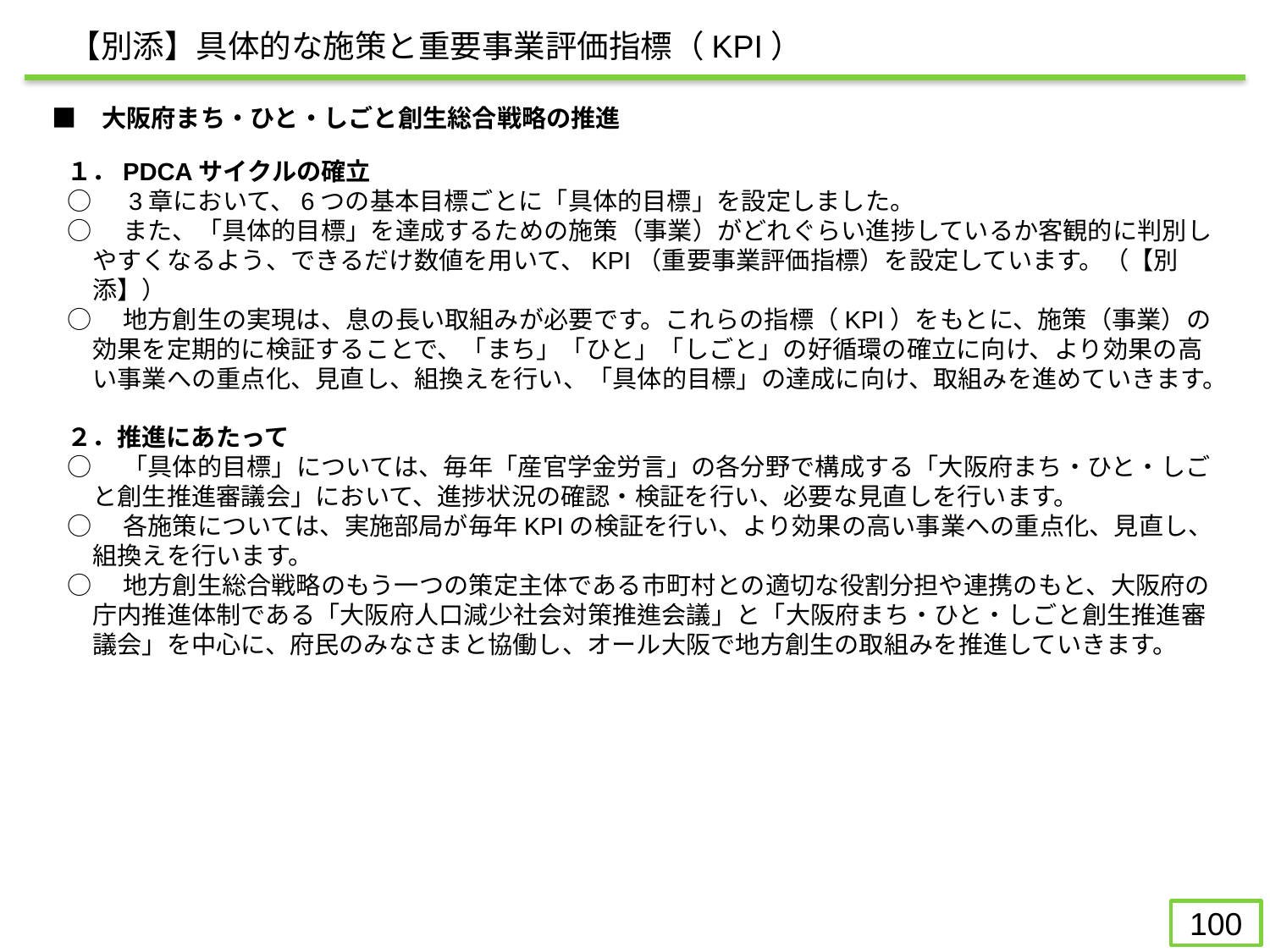

【別添】具体的な施策と重要事業評価指標（KPI）
　■　大阪府まち・ひと・しごと創生総合戦略の推進
１．PDCAサイクルの確立
○　3章において、6つの基本目標ごとに「具体的目標」を設定しました。
○　また、「具体的目標」を達成するための施策（事業）がどれぐらい進捗しているか客観的に判別しやすくなるよう、できるだけ数値を用いて、KPI（重要事業評価指標）を設定しています。（【別添】）
○　地方創生の実現は、息の長い取組みが必要です。これらの指標（KPI）をもとに、施策（事業）の効果を定期的に検証することで、「まち」「ひと」「しごと」の好循環の確立に向け、より効果の高い事業への重点化、見直し、組換えを行い、「具体的目標」の達成に向け、取組みを進めていきます。

２．推進にあたって
○　「具体的目標」については、毎年「産官学金労言」の各分野で構成する「大阪府まち・ひと・しごと創生推進審議会」において、進捗状況の確認・検証を行い、必要な見直しを行います。
○　各施策については、実施部局が毎年KPIの検証を行い、より効果の高い事業への重点化、見直し、組換えを行います。
○　地方創生総合戦略のもう一つの策定主体である市町村との適切な役割分担や連携のもと、大阪府の庁内推進体制である「大阪府人口減少社会対策推進会議」と「大阪府まち・ひと・しごと創生推進審議会」を中心に、府民のみなさまと協働し、オール大阪で地方創生の取組みを推進していきます。
100